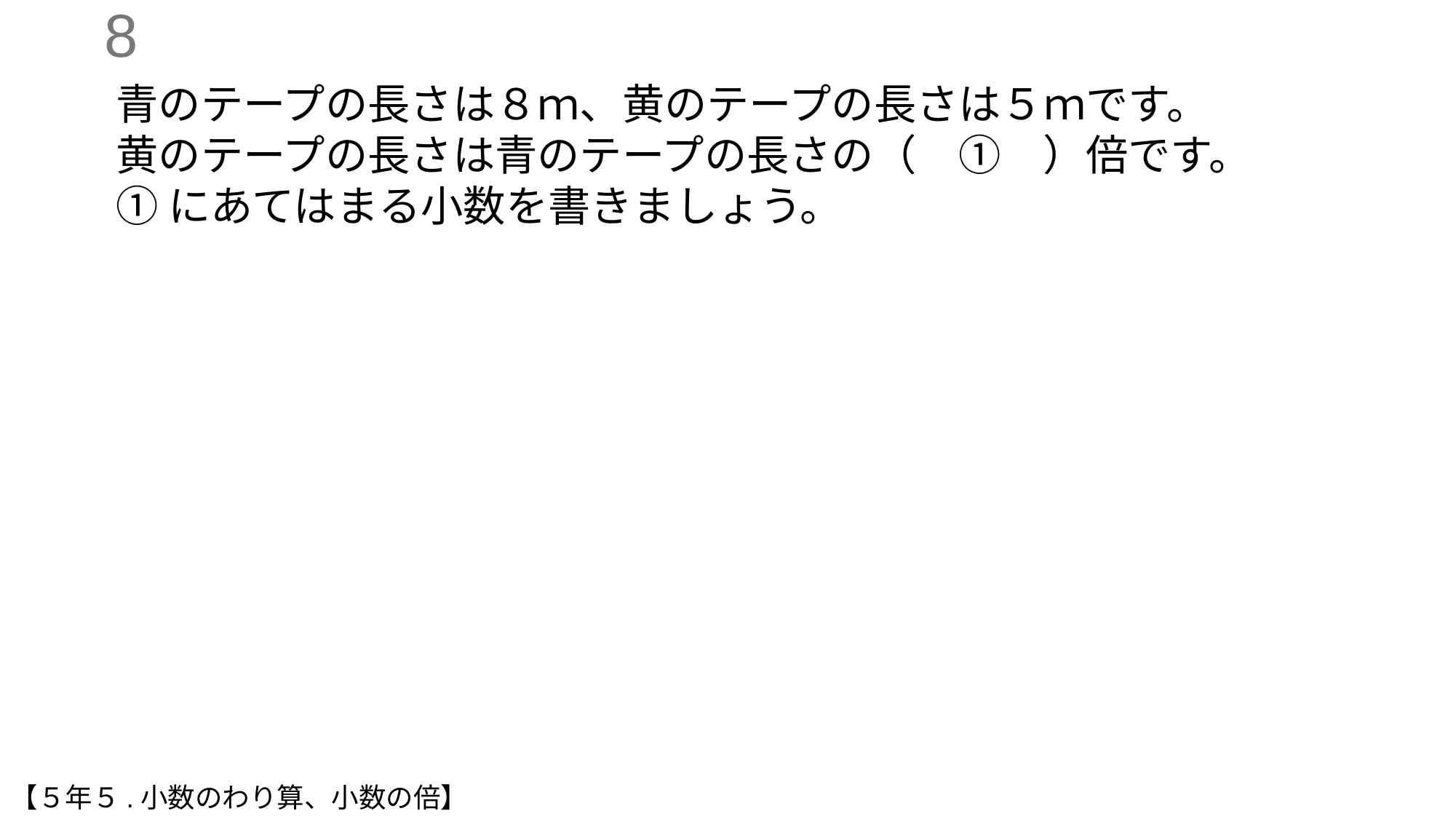

8
青のテープの長さは８ｍ、黄のテープの長さは５ｍです。
黄のテープの長さは青のテープの長さの（　①　）倍です。
①にあてはまる小数を書きましょう。
【５年５.小数のわり算、小数の倍】